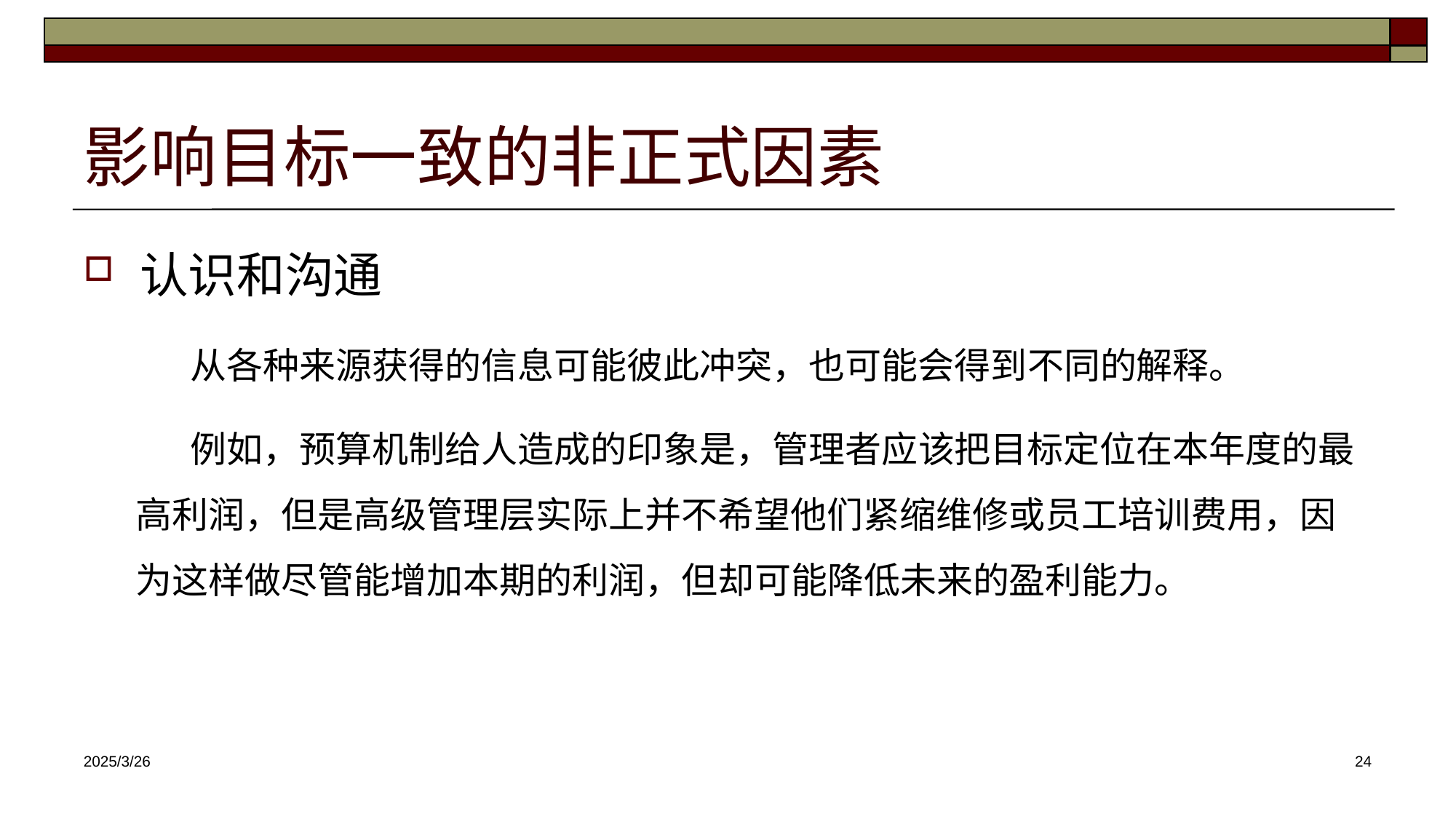

# 影响目标一致的非正式因素
认识和沟通
从各种来源获得的信息可能彼此冲突，也可能会得到不同的解释。
例如，预算机制给人造成的印象是，管理者应该把目标定位在本年度的最高利润，但是高级管理层实际上并不希望他们紧缩维修或员工培训费用，因为这样做尽管能增加本期的利润，但却可能降低未来的盈利能力。
2025/3/26
24